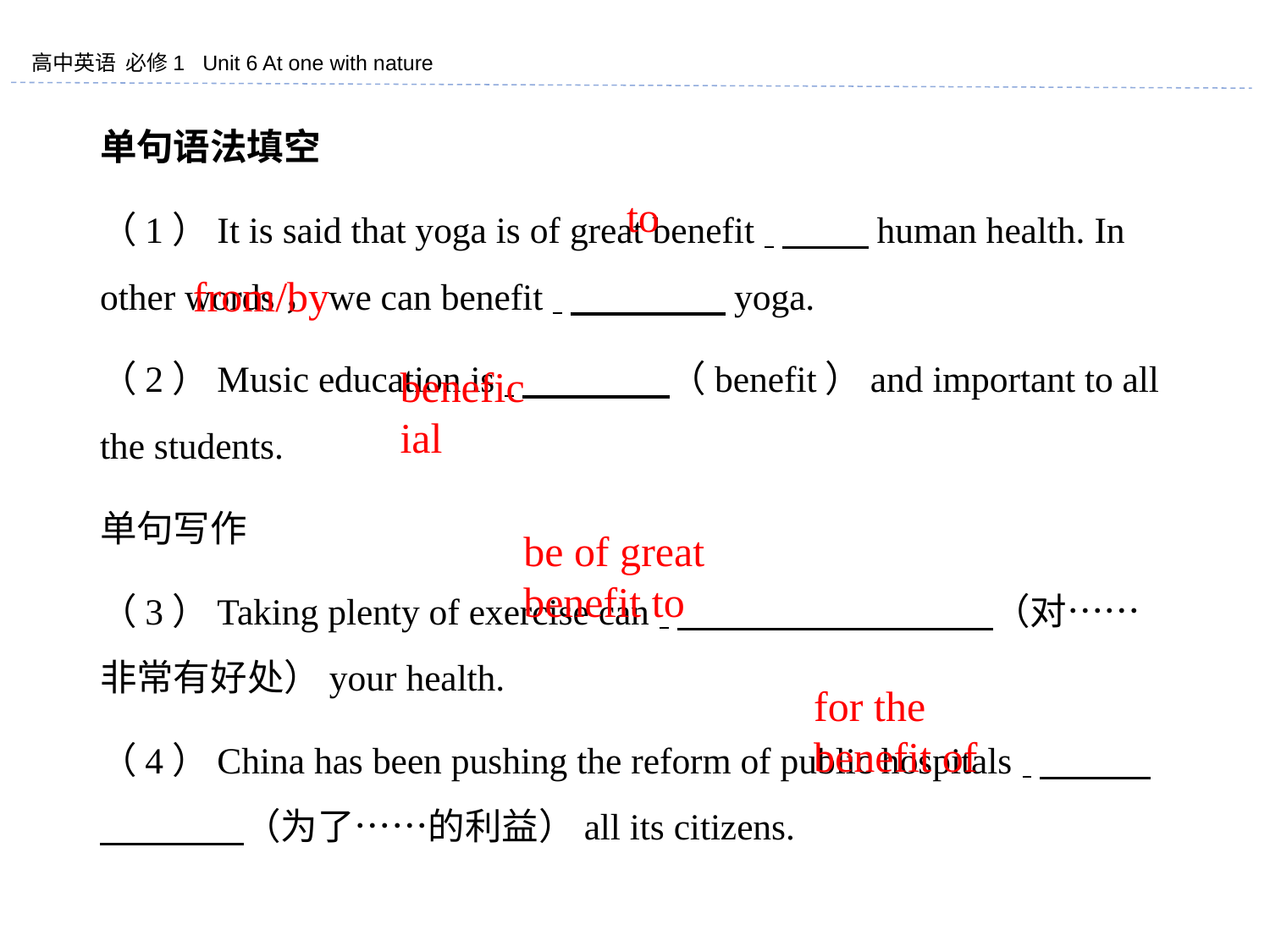

单句语法填空
（1）It is said that yoga is of great benefit  　      human health. In other words，we can benefit  　　　　 yoga.
（2）Music education is  　　　　（benefit）and important to all the students.
单句写作
（3）Taking plenty of exercise can  　　　　  　              （对……非常有好处）your health.
（4）China has been pushing the reform of public hospitals  　　　　             （为了……的利益）all its citizens.

to
from/by
　beneficial
be of great benefit to
for the benefit of